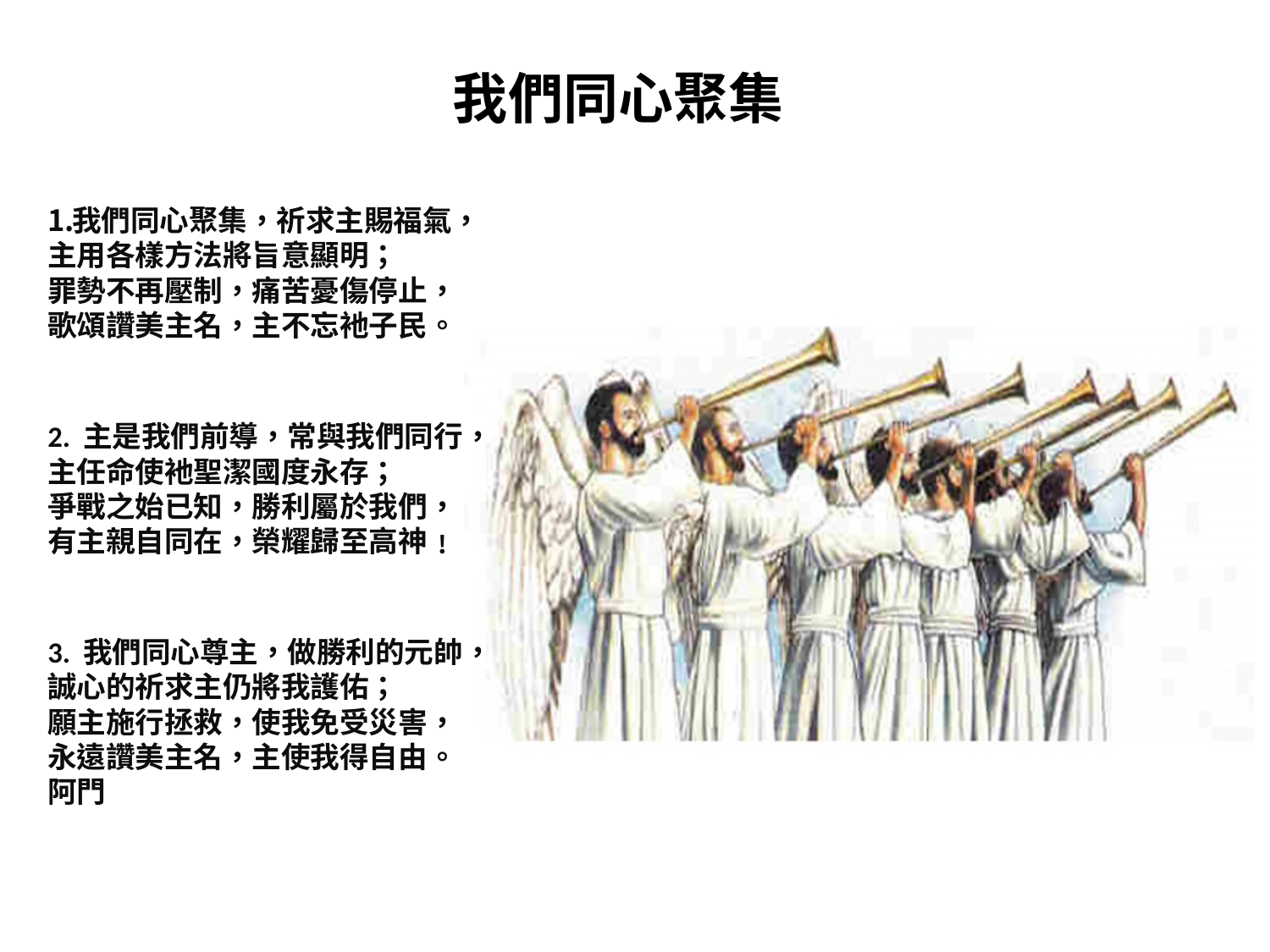

# 我們同心聚集
我們同心聚集，祈求主賜福氣，
主用各樣方法將旨意顯明；
罪勢不再壓制，痛苦憂傷停止，
歌頌讚美主名，主不忘衪子民。
2. 主是我們前導，常與我們同行，
主任命使衪聖潔國度永存；
爭戰之始已知，勝利屬於我們，
有主親自同在，榮耀歸至高神﹗
3. 我們同心尊主，做勝利的元帥，
誠心的祈求主仍將我護佑；
願主施行拯救，使我免受災害，
永遠讚美主名，主使我得自由。
阿門